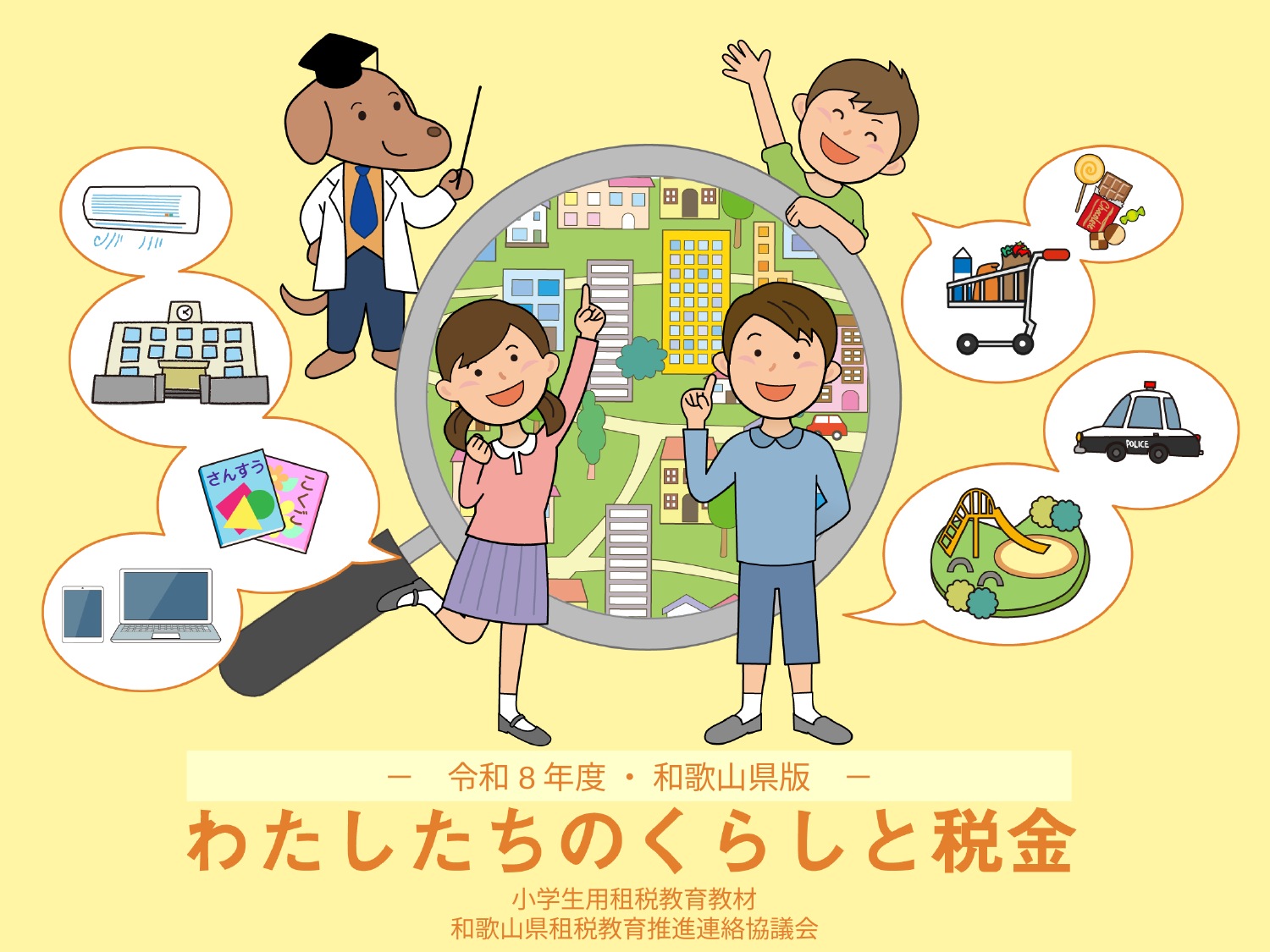

－　令和8年度 ・ 和歌山県版　－
小学生用租税教育教材
和歌山県租税教育推進連絡協議会